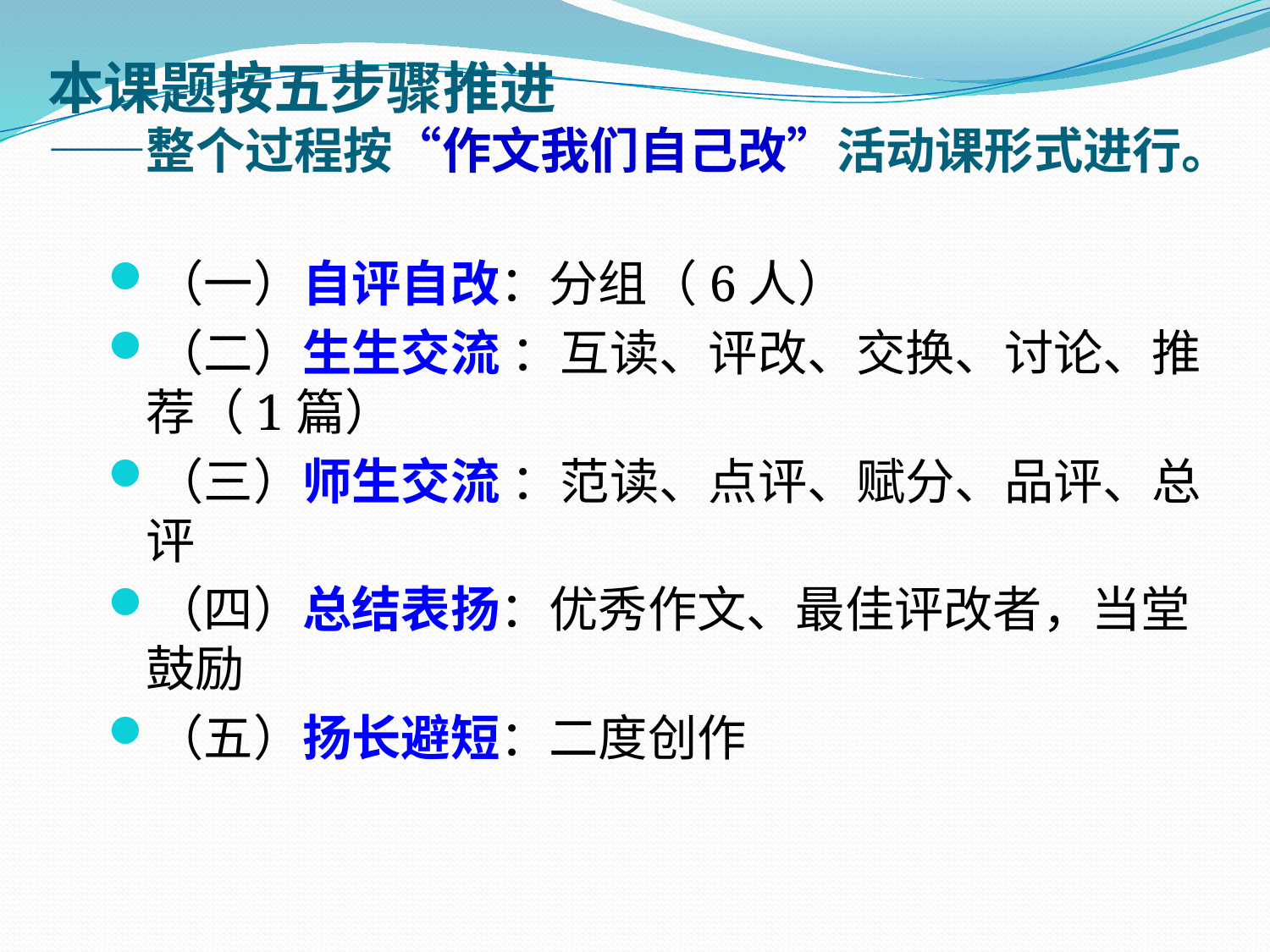

# 本课题按五步骤推进 ——整个过程按“作文我们自己改”活动课形式进行。
（一）自评自改：分组（6人）
（二）生生交流 ：互读、评改、交换、讨论、推荐（1篇）
（三）师生交流 ：范读、点评、赋分、品评、总评
（四）总结表扬：优秀作文、最佳评改者，当堂鼓励
（五）扬长避短：二度创作